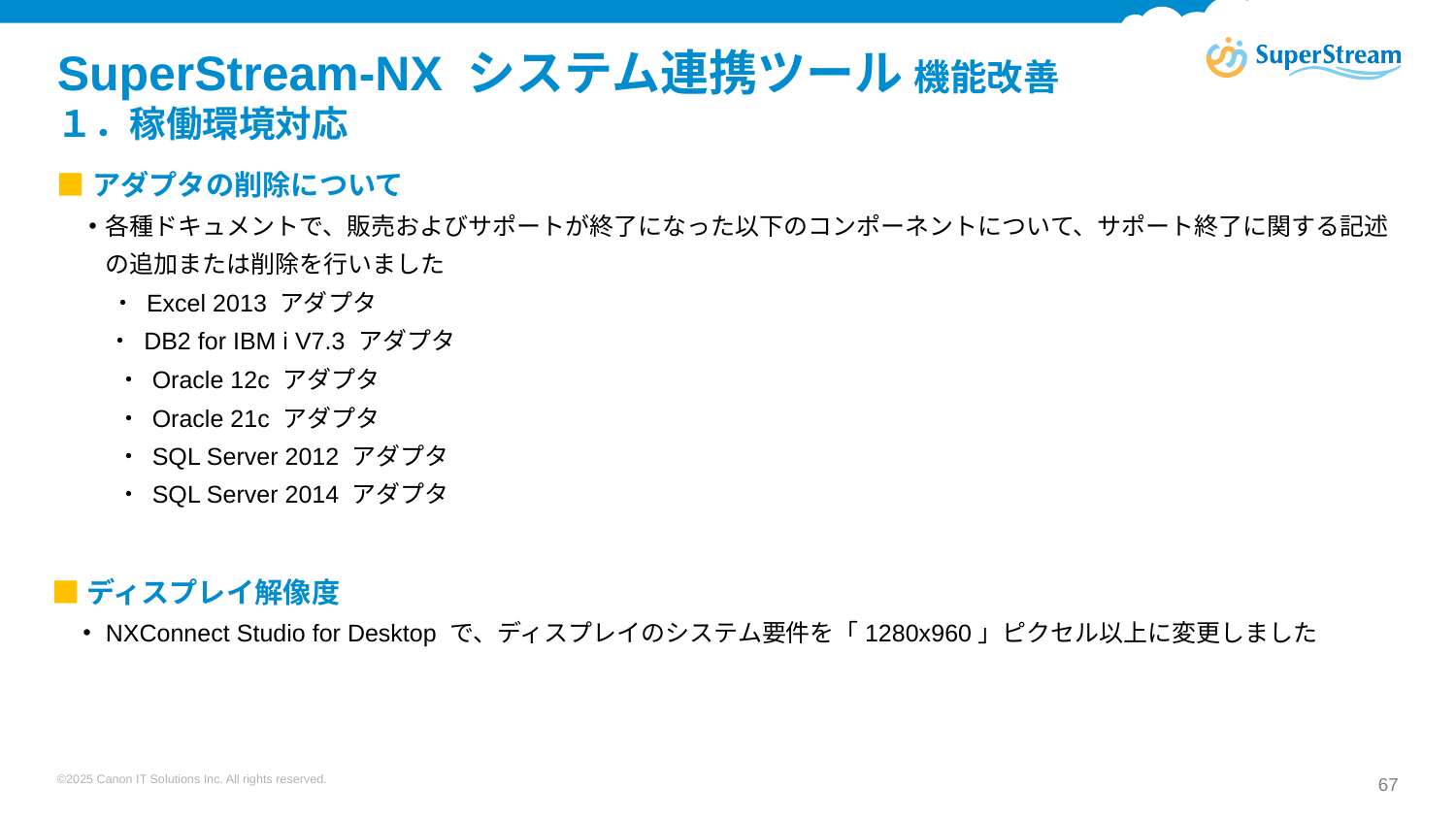

# SuperStream-NX システム連携ツール 機能改善　 １．稼働環境対応
■アダプタの削除について
　・各種ドキュメントで、販売およびサポートが終了になった以下のコンポーネントについて、サポート終了に関する記述
　　の追加または削除を行いました
　　 ・ Excel 2013 アダプタ
   　 ・ DB2 for IBM i V7.3 アダプタ
 　　・ Oracle 12c アダプタ
 　　・ Oracle 21c アダプタ
 　　・ SQL Server 2012 アダプタ
 　　・ SQL Server 2014 アダプタ
■ディスプレイ解像度
　・NXConnect Studio for Desktop で、ディスプレイのシステム要件を「1280x960」ピクセル以上に変更しました
©2025 Canon IT Solutions Inc. All rights reserved.
67